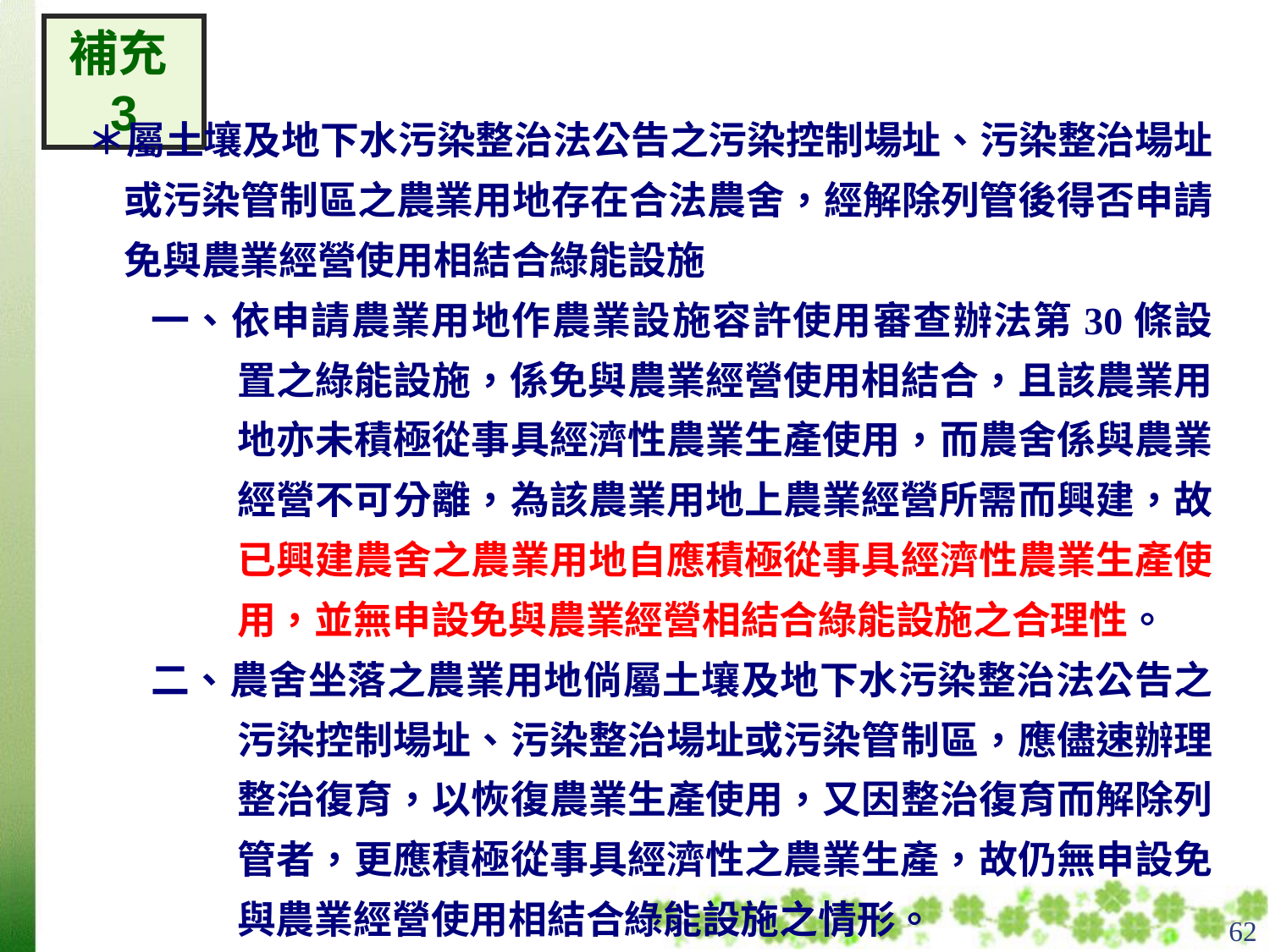

補充3
＊屬土壤及地下水污染整治法公告之污染控制場址、污染整治場址或污染管制區之農業用地存在合法農舍，經解除列管後得否申請免與農業經營使用相結合綠能設施
一、依申請農業用地作農業設施容許使用審查辦法第30條設置之綠能設施，係免與農業經營使用相結合，且該農業用地亦未積極從事具經濟性農業生產使用，而農舍係與農業經營不可分離，為該農業用地上農業經營所需而興建，故已興建農舍之農業用地自應積極從事具經濟性農業生產使用，並無申設免與農業經營相結合綠能設施之合理性。
二、農舍坐落之農業用地倘屬土壤及地下水污染整治法公告之污染控制場址、污染整治場址或污染管制區，應儘速辦理整治復育，以恢復農業生產使用，又因整治復育而解除列管者，更應積極從事具經濟性之農業生產，故仍無申設免與農業經營使用相結合綠能設施之情形。
62